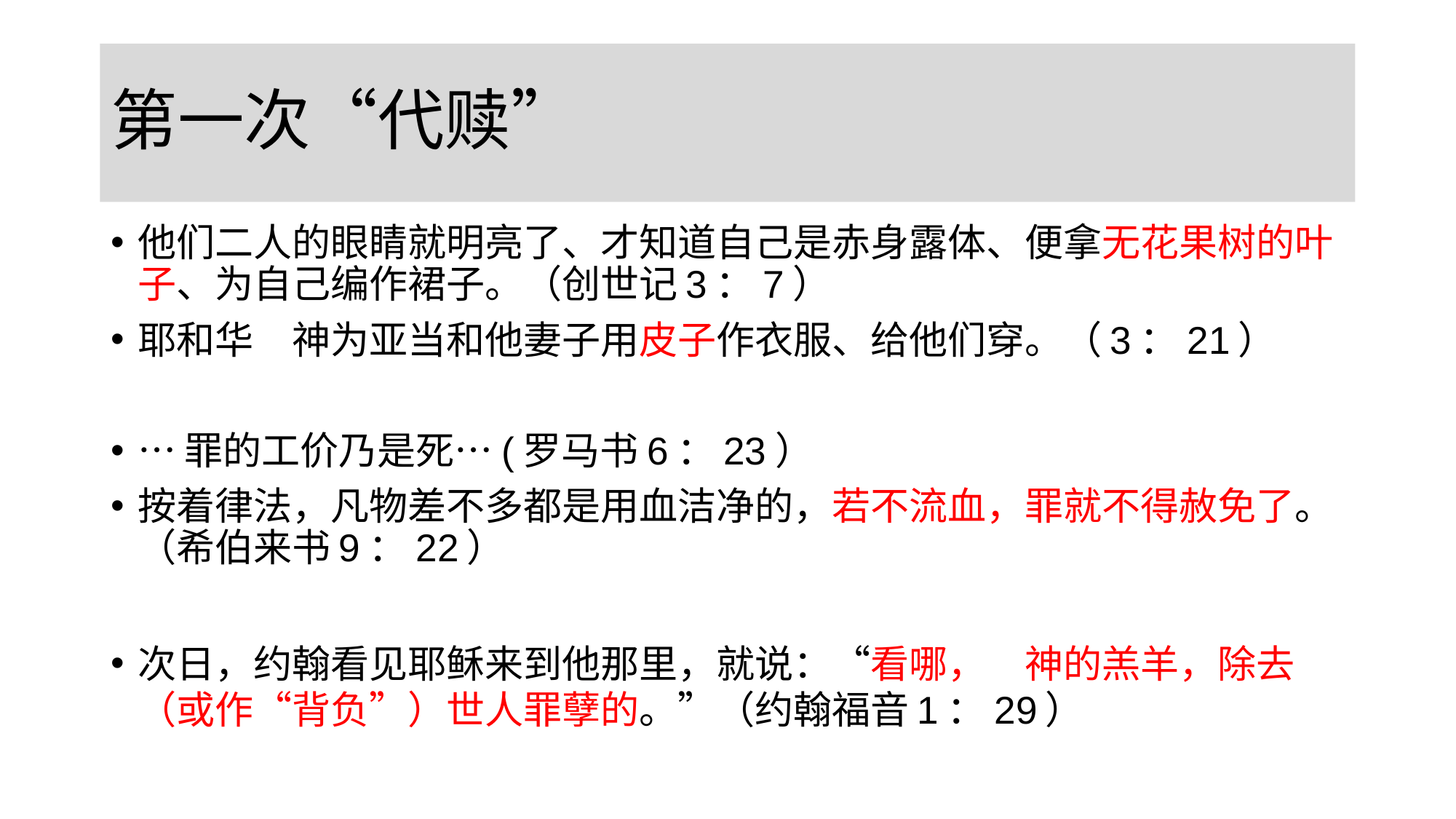

# 第一次“代赎”
他们二人的眼睛就明亮了、才知道自己是赤身露体、便拿无花果树的叶子、为自己编作裙子。（创世记3：7）
耶和华　神为亚当和他妻子用皮子作衣服、给他们穿。（3：21）

…罪的工价乃是死…(罗马书6：23）
按着律法，凡物差不多都是用血洁净的，若不流血，罪就不得赦免了。（希伯来书9：22）

次日，约翰看见耶稣来到他那里，就说：“看哪，　神的羔羊，除去（或作“背负”）世人罪孽的。”（约翰福音1：29）